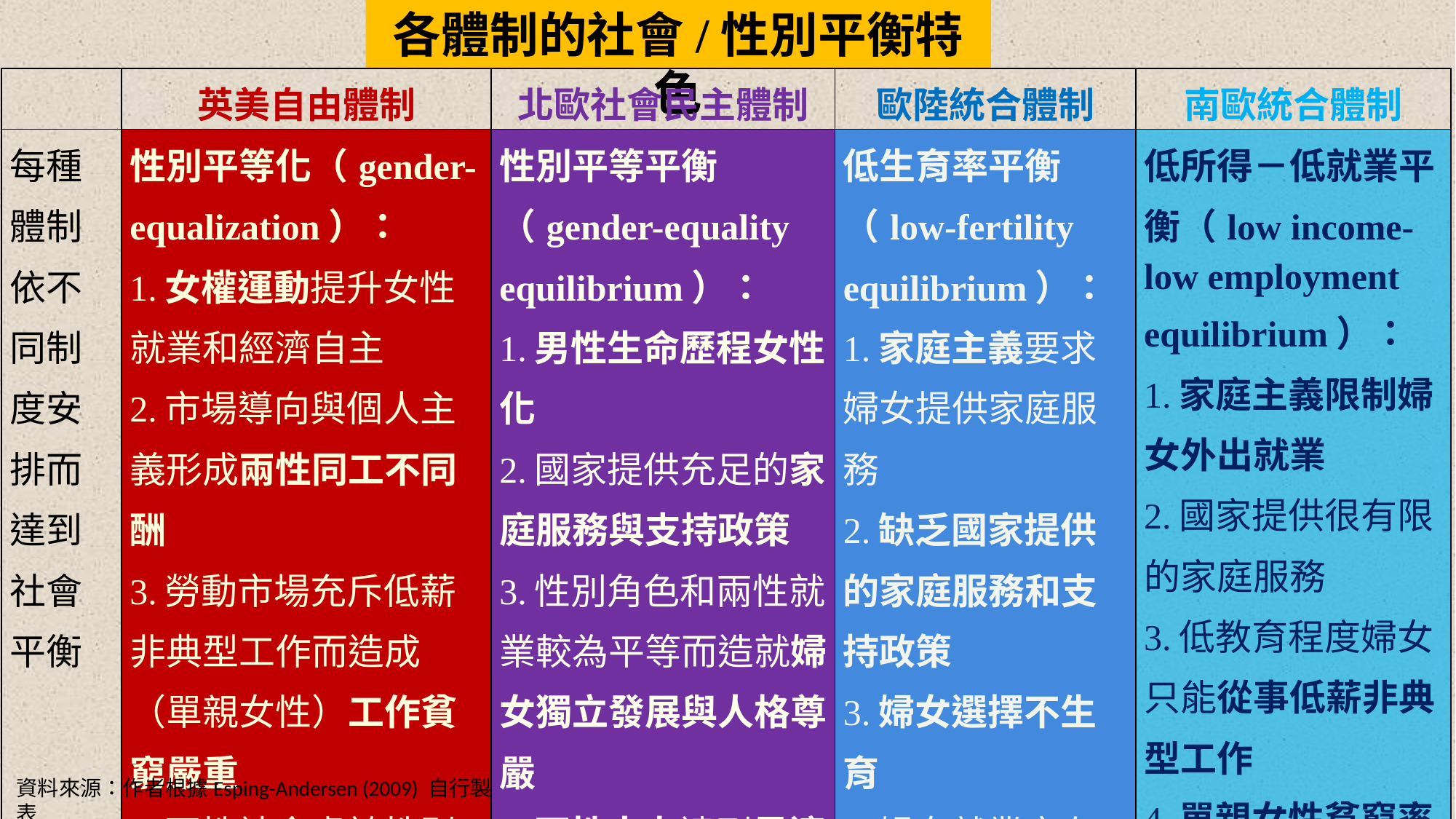

# 各體制的社會/性別平衡特色
|  | 英美自由體制 | 北歐社會民主體制 | 歐陸統合體制 | 南歐統合體制 |
| --- | --- | --- | --- | --- |
| 每種體制依不同制度安排而達到社會平衡 | 性別平等化（gender- equalization）： 1.女權運動提升女性就業和經濟自主 2.市場導向與個人主義形成兩性同工不同酬 3.勞動市場充斥低薪非典型工作而造成（單親女性）工作貧窮嚴重 4.兩性社會處於性別平等化過程 | 性別平等平衡（gender-equality equilibrium）： 1.男性生命歷程女性化 2.國家提供充足的家庭服務與支持政策 3.性別角色和兩性就業較為平等而造就婦女獨立發展與人格尊嚴 4.兩性人力達到最適運用 | 低生育率平衡（low-fertility equilibrium）： 1.家庭主義要求婦女提供家庭服務 2.缺乏國家提供的家庭服務和支持政策 3.婦女選擇不生育 4.婦女就業率在國際比較上較低 | 低所得－低就業平衡（low income-low employment equilibrium）： 1.家庭主義限制婦女外出就業 2.國家提供很有限的家庭服務 3.低教育程度婦女只能從事低薪非典型工作 4.單親女性貧窮率高 |
資料來源：作者根據Esping-Andersen (2009) 自行製表